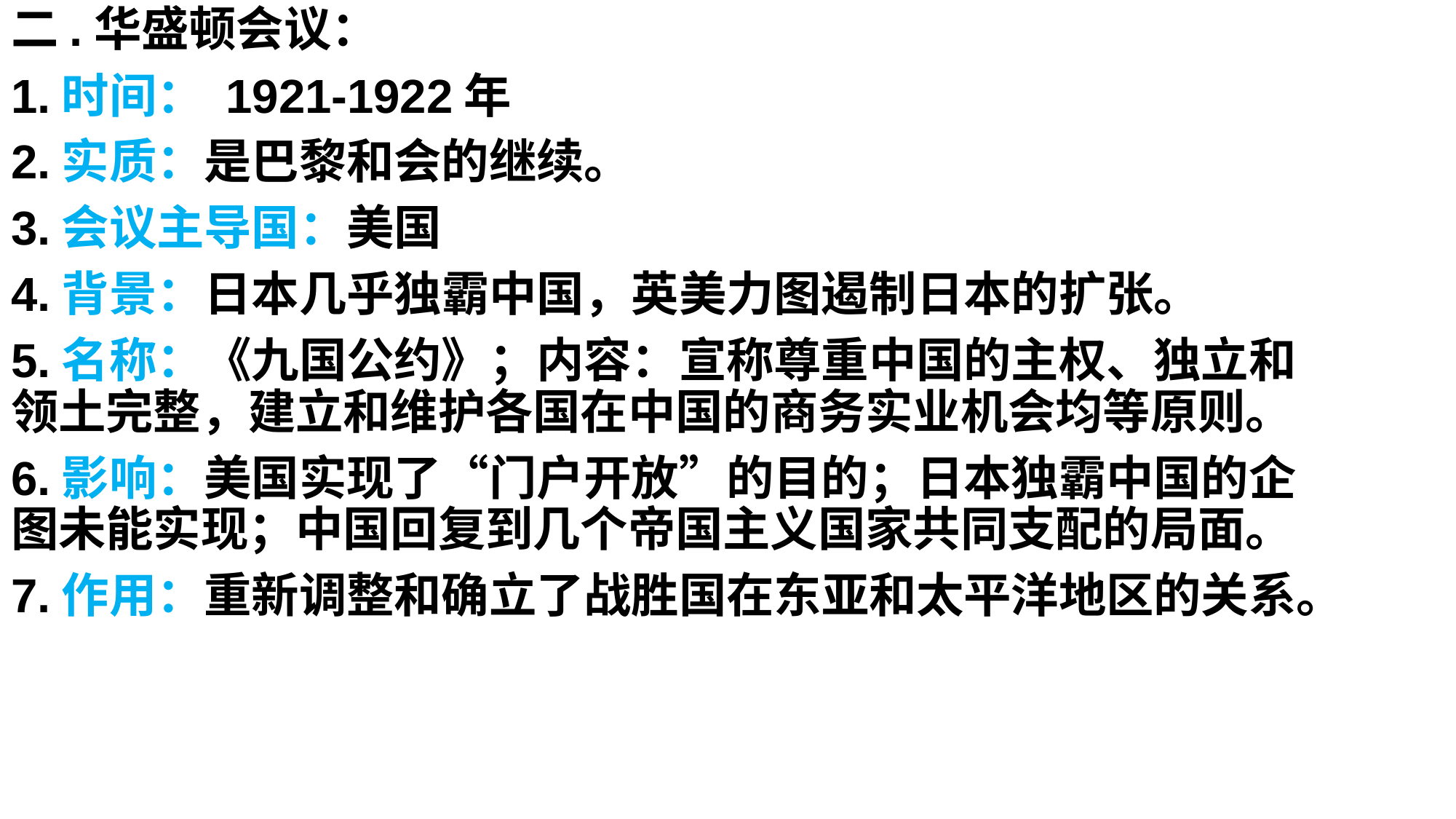

二.华盛顿会议：
1.时间： 1921-1922年
2.实质：是巴黎和会的继续。
3.会议主导国：美国
4.背景：日本几乎独霸中国，英美力图遏制日本的扩张。
5.名称：《九国公约》；内容：宣称尊重中国的主权、独立和领土完整，建立和维护各国在中国的商务实业机会均等原则。
6.影响：美国实现了“门户开放”的目的；日本独霸中国的企图未能实现；中国回复到几个帝国主义国家共同支配的局面。
7.作用：重新调整和确立了战胜国在东亚和太平洋地区的关系。